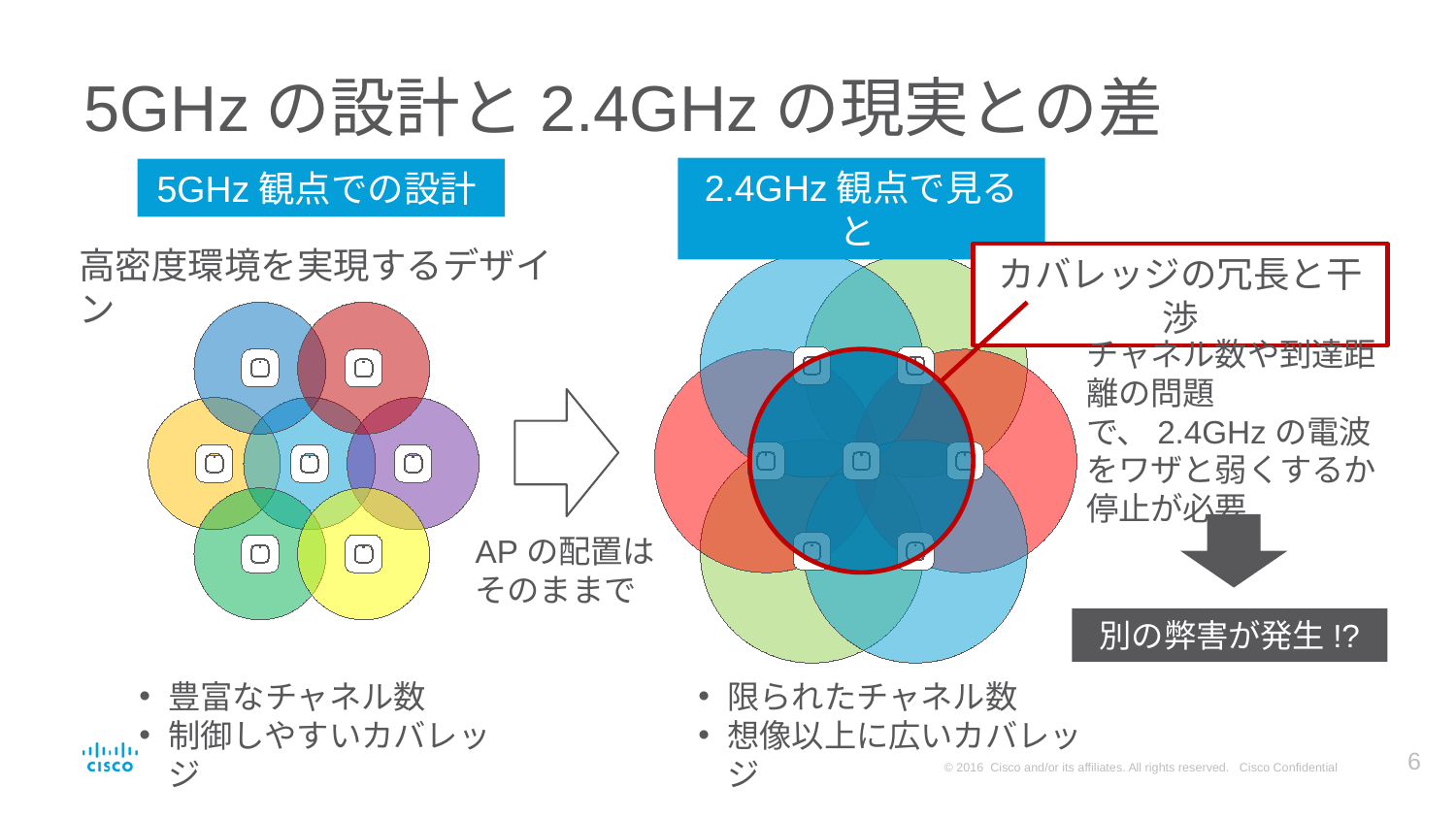

# 5GHzの設計と2.4GHzの現実との差
2.4GHz観点で見ると
5GHz観点での設計
高密度環境を実現するデザイン
カバレッジの冗長と干渉

チャネル数や到達距離の問題で、2.4GHzの電波をワザと弱くするか停止が必要

APの配置はそのままで

別の弊害が発生!?
豊富なチャネル数
制御しやすいカバレッジ
限られたチャネル数
想像以上に広いカバレッジ